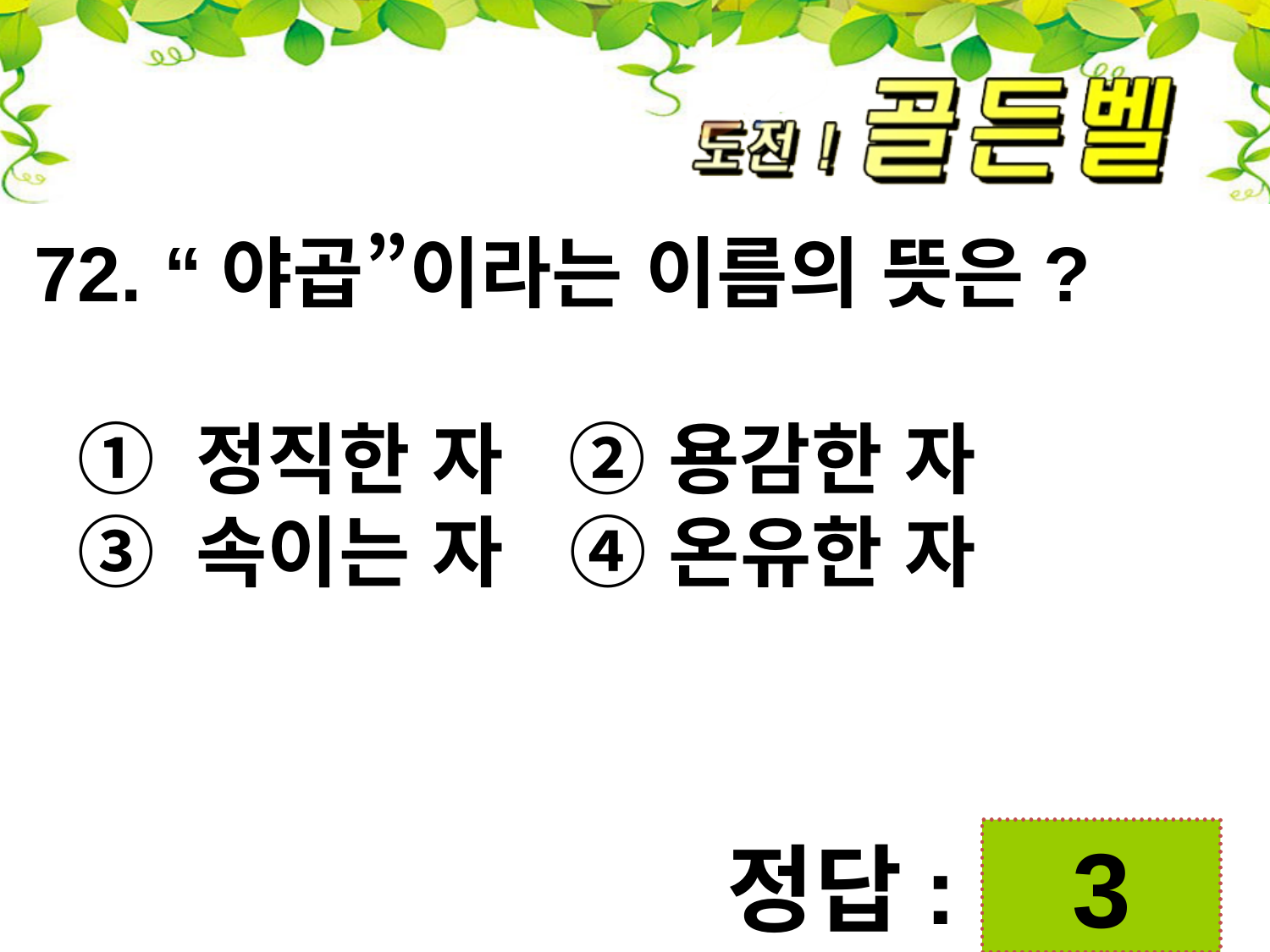

72. “야곱”이라는 이름의 뜻은?

    ① 정직한 자   ② 용감한 자
   ③ 속이는 자   ④ 온유한 자
 3
정답: